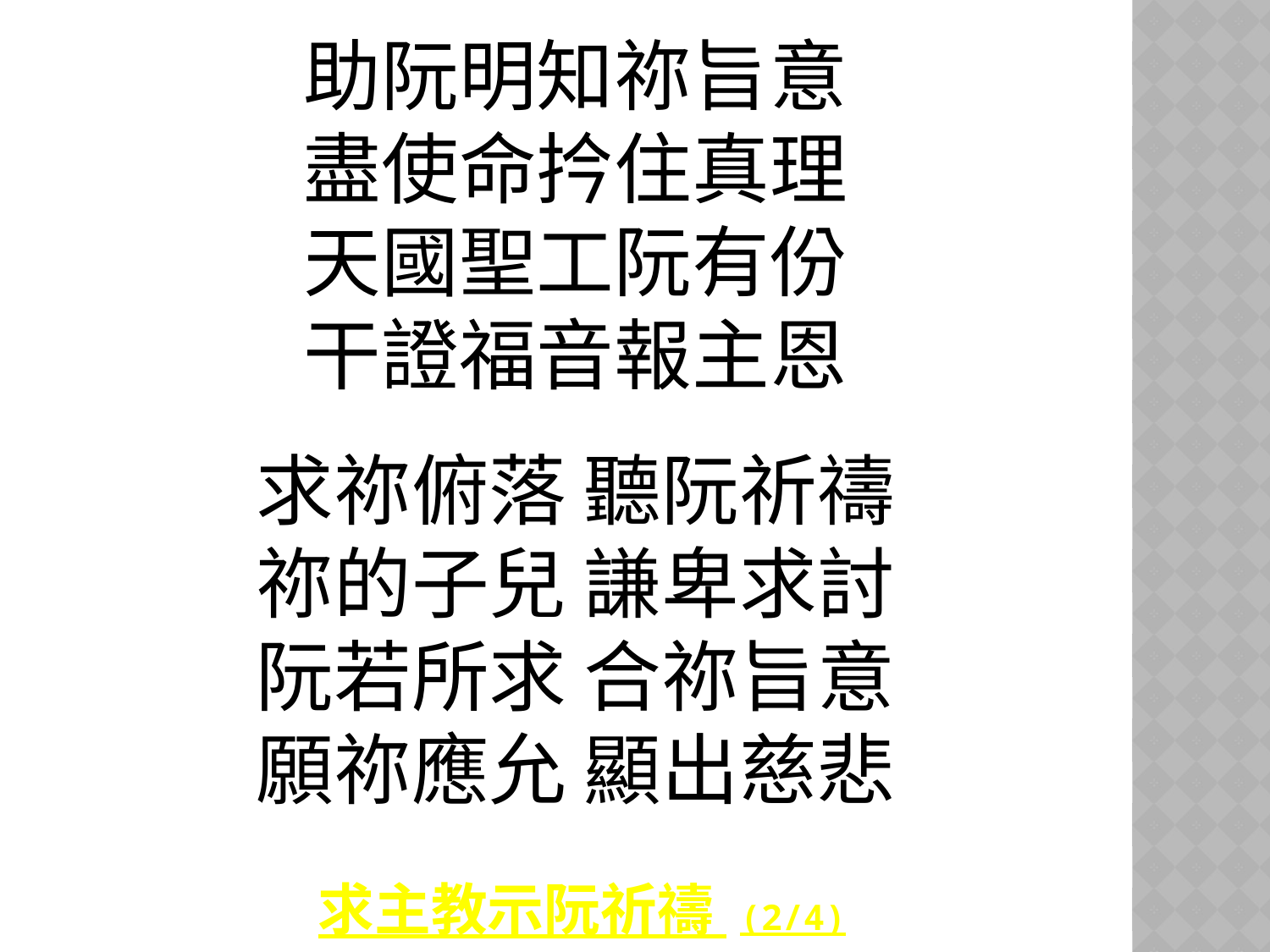

助阮明知祢旨意
盡使命扲住真理
天國聖工阮有份
干證福音報主恩

求祢俯落 聽阮祈禱
祢的子兒 謙卑求討
阮若所求 合祢旨意
願祢應允 顯出慈悲
# 求主教示阮祈禱 (2/4)